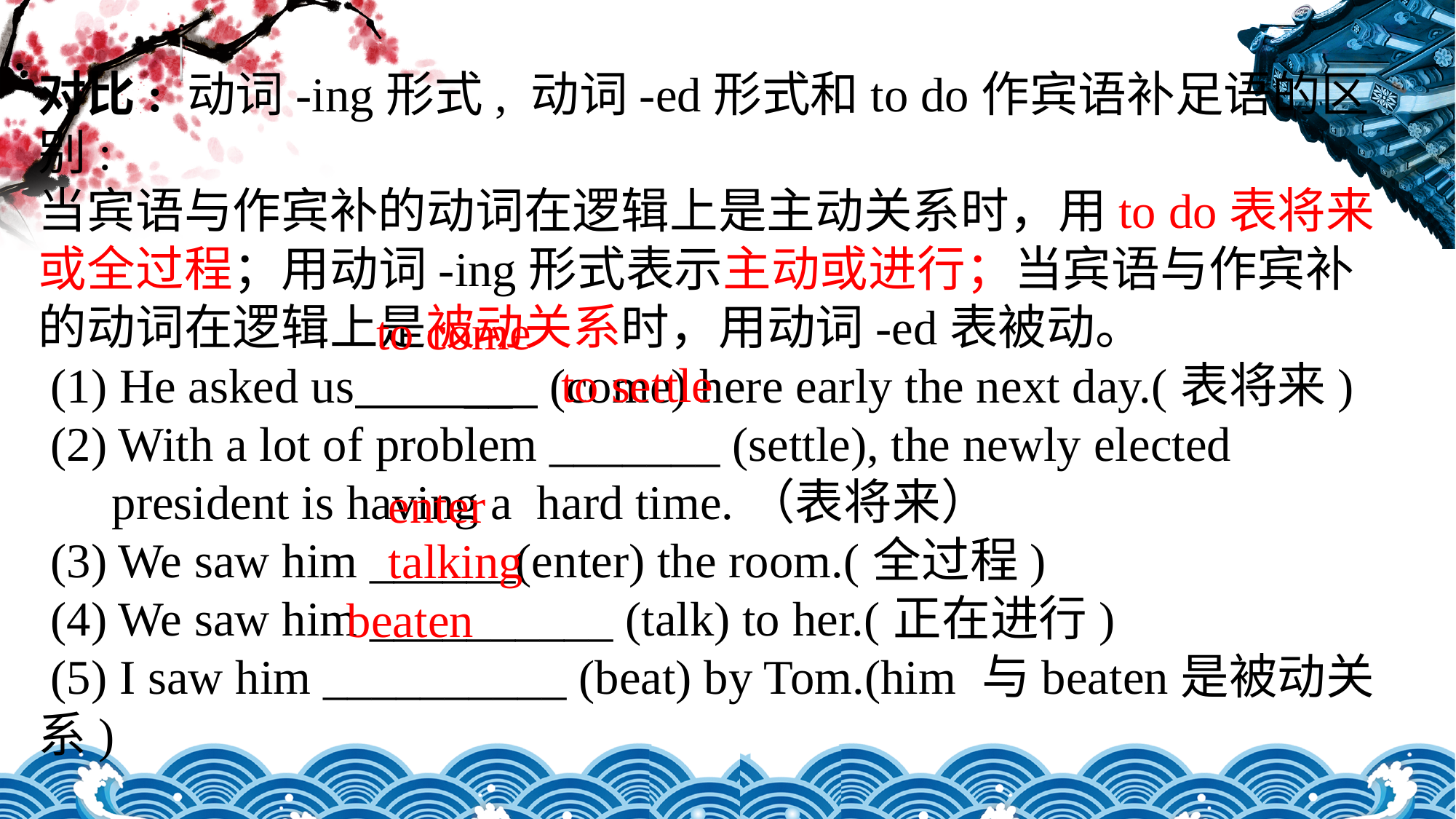

对比: 动词-ing形式, 动词-ed形式和to do作宾语补足语的区别:当宾语与作宾补的动词在逻辑上是主动关系时，用to do表将来或全过程；用动词-ing形式表示主动或进行；当宾语与作宾补的动词在逻辑上是被动关系时，用动词-ed表被动。 (1) He asked us         __   (come) here early the next day.(表将来) (2) With a lot of problem _______ (settle), the newly elected
      president is having a  hard time.（表将来） (3) We saw him ______(enter) the room.(全过程) (4) We saw him __________ (talk) to her.(正在进行) (5) I saw him __________ (beat) by Tom.(him 与beaten是被动关系)
to come
to settle
 enter
 talking
beaten